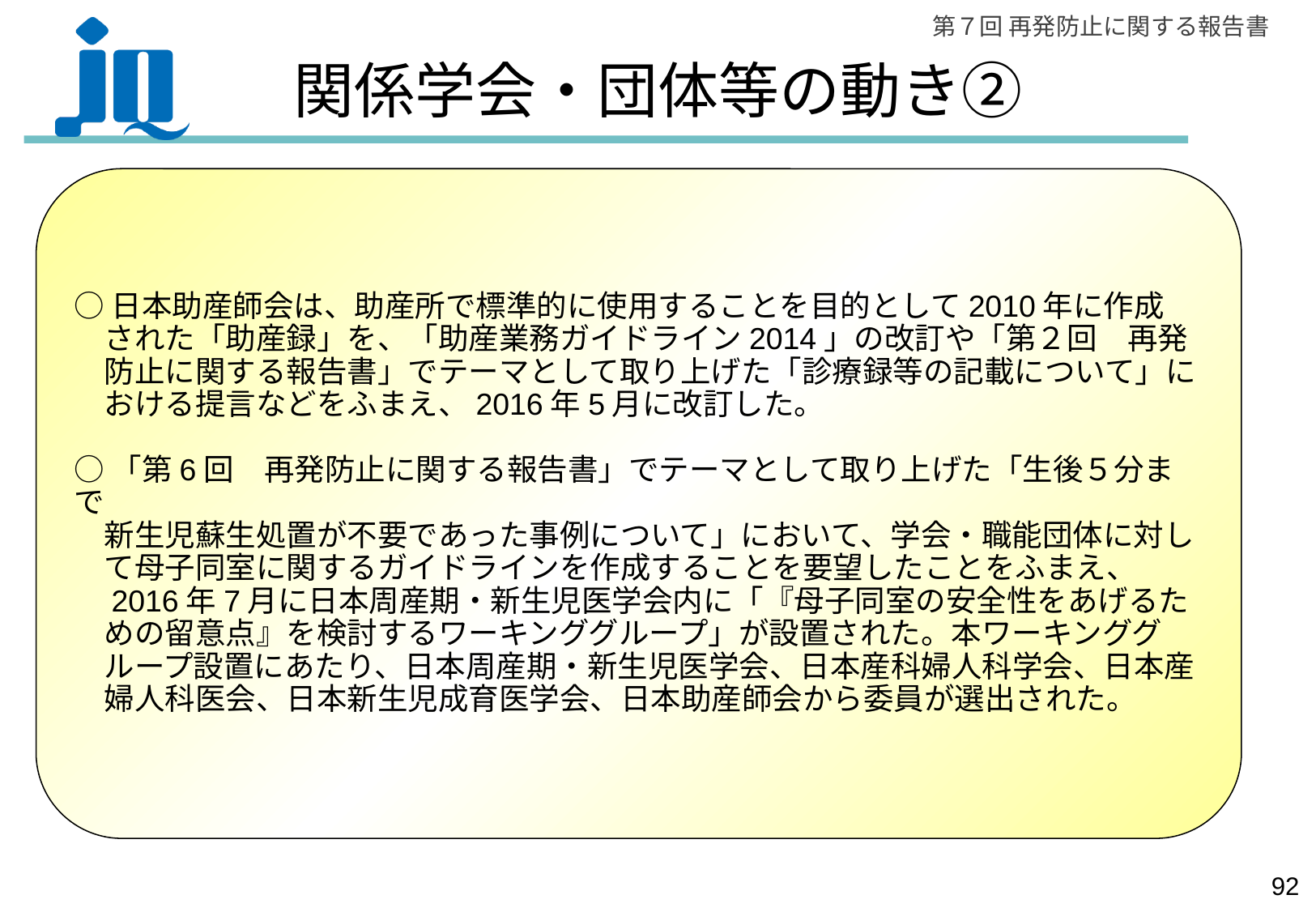

# 関係学会・団体等の動き②
○日本助産師会は、助産所で標準的に使用することを目的として2010年に作成
　された「助産録」を、「助産業務ガイドライン2014」の改訂や「第２回　再発
　防止に関する報告書」でテーマとして取り上げた「診療録等の記載について」に
　おける提言などをふまえ、2016年5月に改訂した。

○「第6回　再発防止に関する報告書」でテーマとして取り上げた「生後５分まで
　新生児蘇生処置が不要であった事例について」において、学会・職能団体に対し
　て母子同室に関するガイドラインを作成することを要望したことをふまえ、
　2016年7月に日本周産期・新生児医学会内に「『母子同室の安全性をあげるた
　めの留意点』を検討するワーキンググループ」が設置された。本ワーキンググ
　ループ設置にあたり、日本周産期・新生児医学会、日本産科婦人科学会、日本産
　婦人科医会、日本新生児成育医学会、日本助産師会から委員が選出された。
92